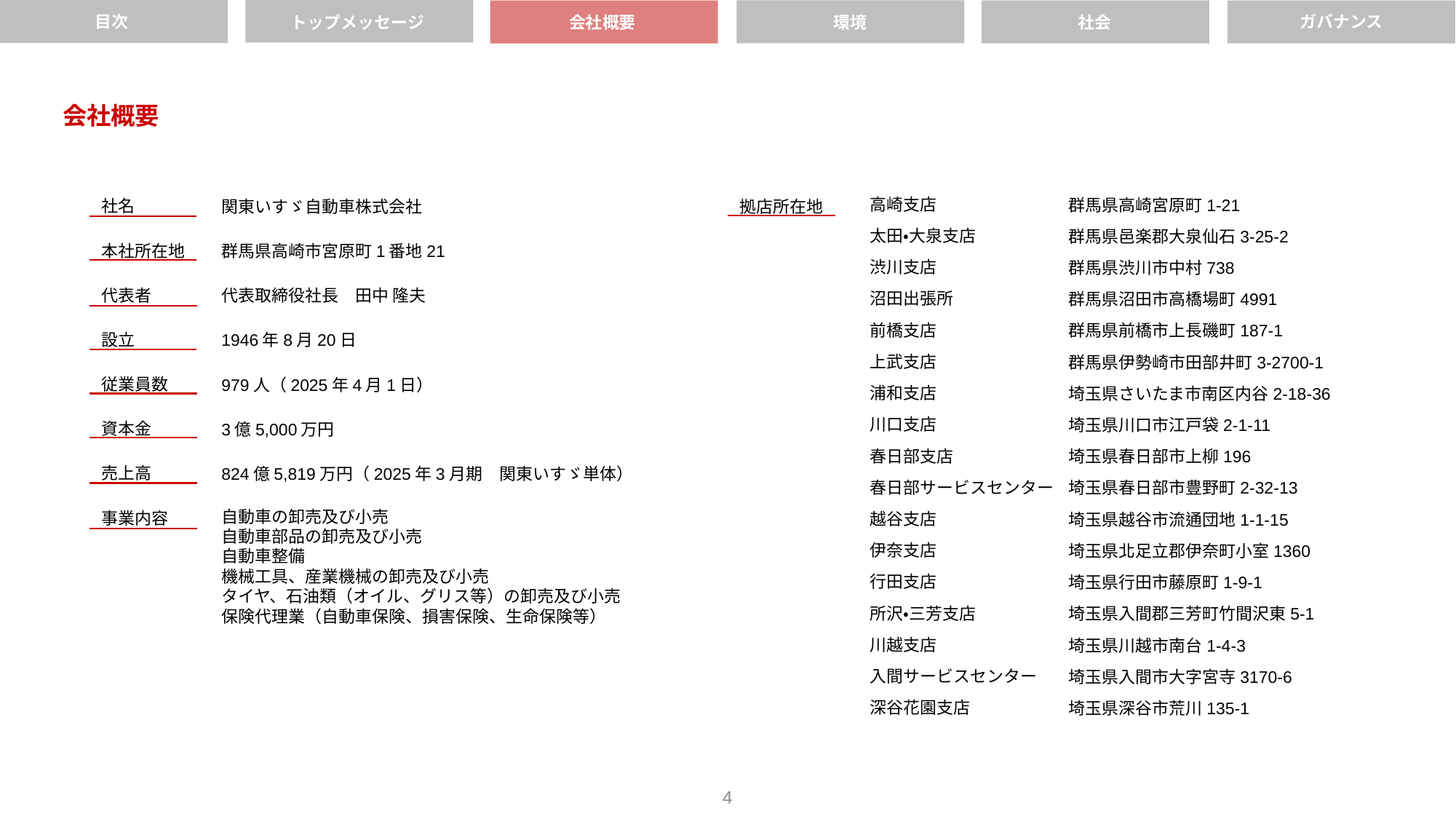

目次
ガバナンス
環境
社会
トップメッセージ
会社概要
会社概要
社名
本社所在地
代表者
設立
従業員数
資本金
売上高
事業内容
関東いすゞ自動車株式会社
群馬県高崎市宮原町1番地21
代表取締役社長　田中 隆夫
1946年8月20日
979人（2025年4月1日）
3億5,000万円
824億5,819万円（2025年3月期　関東いすゞ単体）
自動車の卸売及び小売
自動車部品の卸売及び小売
自動車整備
機械工具、産業機械の卸売及び小売
タイヤ、石油類（オイル、グリス等）の卸売及び小売
保険代理業（自動車保険、損害保険、生命保険等）
拠店所在地
高崎支店
太田・大泉支店
渋川支店
沼田出張所
前橋支店
上武支店
浦和支店
川口支店
春日部支店
春日部サービスセンター
越谷支店
伊奈支店
行田支店
所沢・三芳支店
川越支店
入間サービスセンター
深谷花園支店
群馬県高崎宮原町1-21
群馬県邑楽郡大泉仙石3-25-2
群馬県渋川市中村738
群馬県沼田市高橋場町4991
群馬県前橋市上長磯町187-1
群馬県伊勢崎市田部井町3-2700-1
埼玉県さいたま市南区内谷2-18-36
埼玉県川口市江戸袋2-1-11
埼玉県春日部市上柳196
埼玉県春日部市豊野町2-32-13
埼玉県越谷市流通団地1-1-15
埼玉県北足立郡伊奈町小室1360
埼玉県行田市藤原町1-9-1
埼玉県入間郡三芳町竹間沢東5-1
埼玉県川越市南台1-4-3
埼玉県入間市大字宮寺3170-6
埼玉県深谷市荒川135-1
4